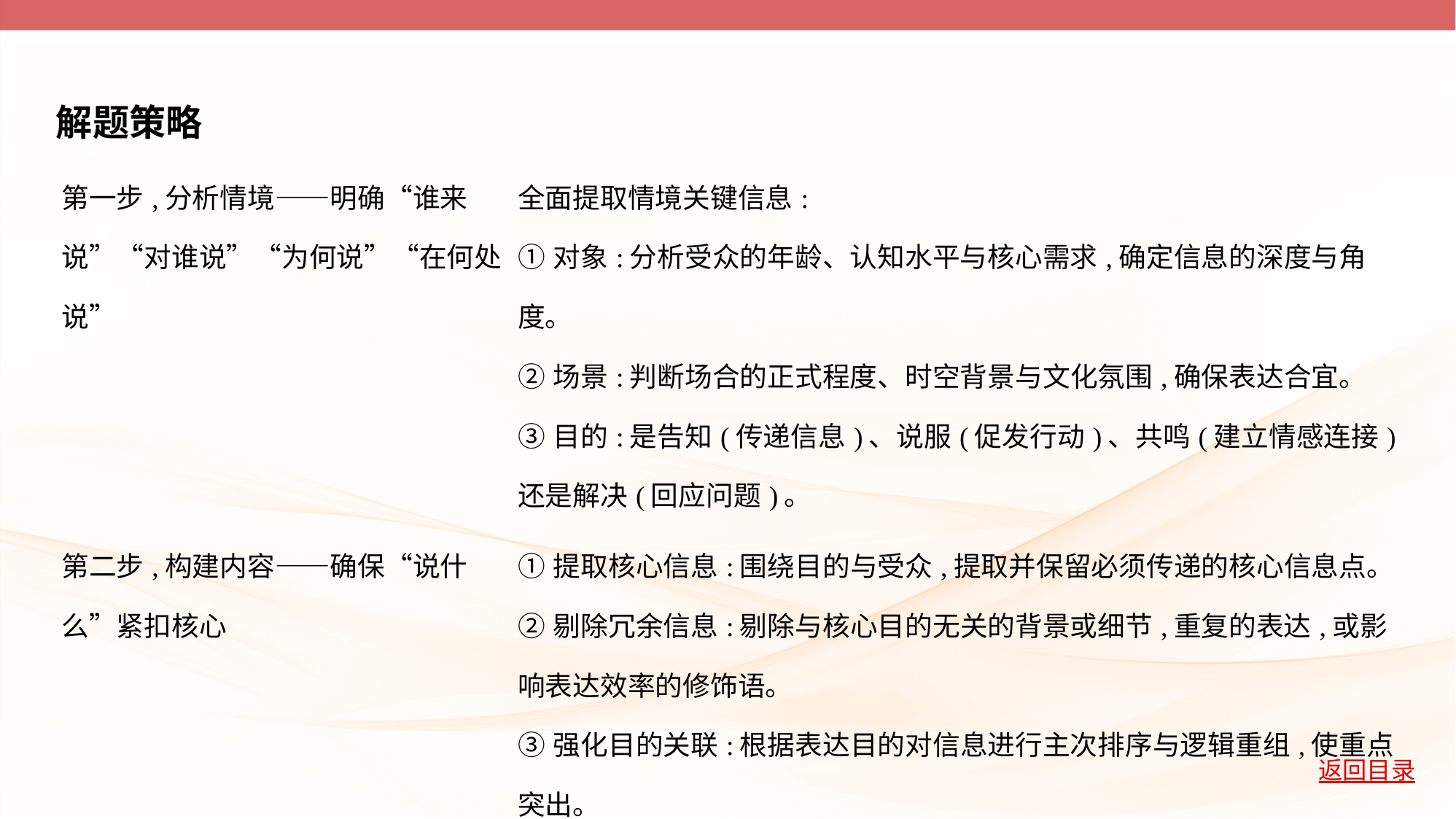

解题策略
| 第一步,分析情境——明确“谁来说”“对谁说”“为何说”“在何处说” | 全面提取情境关键信息: ①对象:分析受众的年龄、认知水平与核心需求,确定信息的深度与角度。 ②场景:判断场合的正式程度、时空背景与文化氛围,确保表达合宜。 ③目的:是告知(传递信息)、说服(促发行动)、共鸣(建立情感连接)还是解决(回应问题)。 |
| --- | --- |
| 第二步,构建内容——确保“说什么”紧扣核心 | ①提取核心信息:围绕目的与受众,提取并保留必须传递的核心信息点。 ②剔除冗余信息:剔除与核心目的无关的背景或细节,重复的表达,或影响表达效率的修饰语。 ③强化目的关联:根据表达目的对信息进行主次排序与逻辑重组,使重点突出。 |